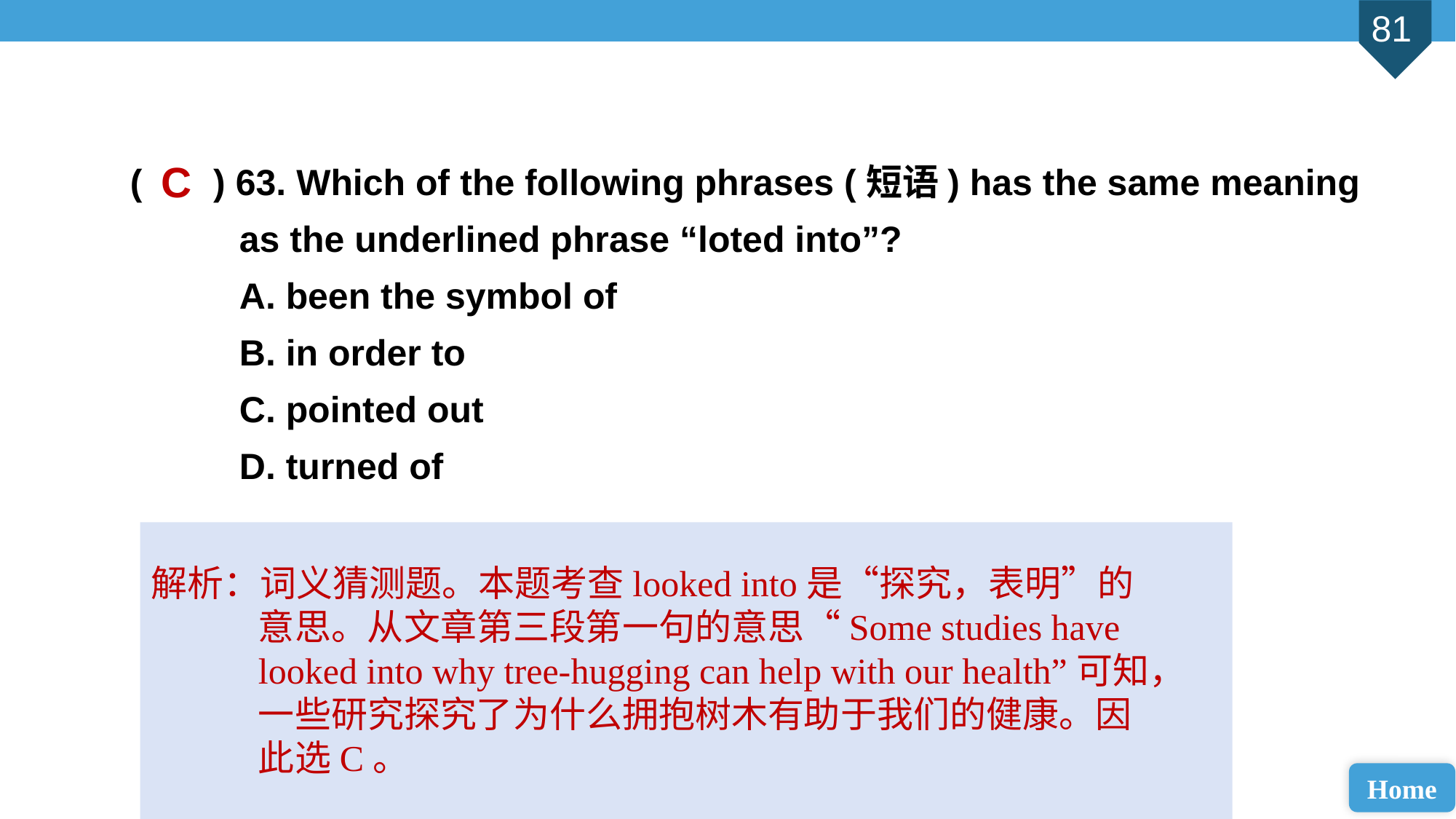

(       ) 63. Which of the following phrases (短语) has the same meaning 	as the underlined phrase “loted into”?
A. been the symbol of
B. in order to
C. pointed out
D. turned of
C

解析：词义猜测题。本题考查looked into是“探究，表明”的意思。从文章第三段第一句的意思“Some studies have looked into why tree-hugging can help with our health”可知，一些研究探究了为什么拥抱树木有助于我们的健康。因此选C。